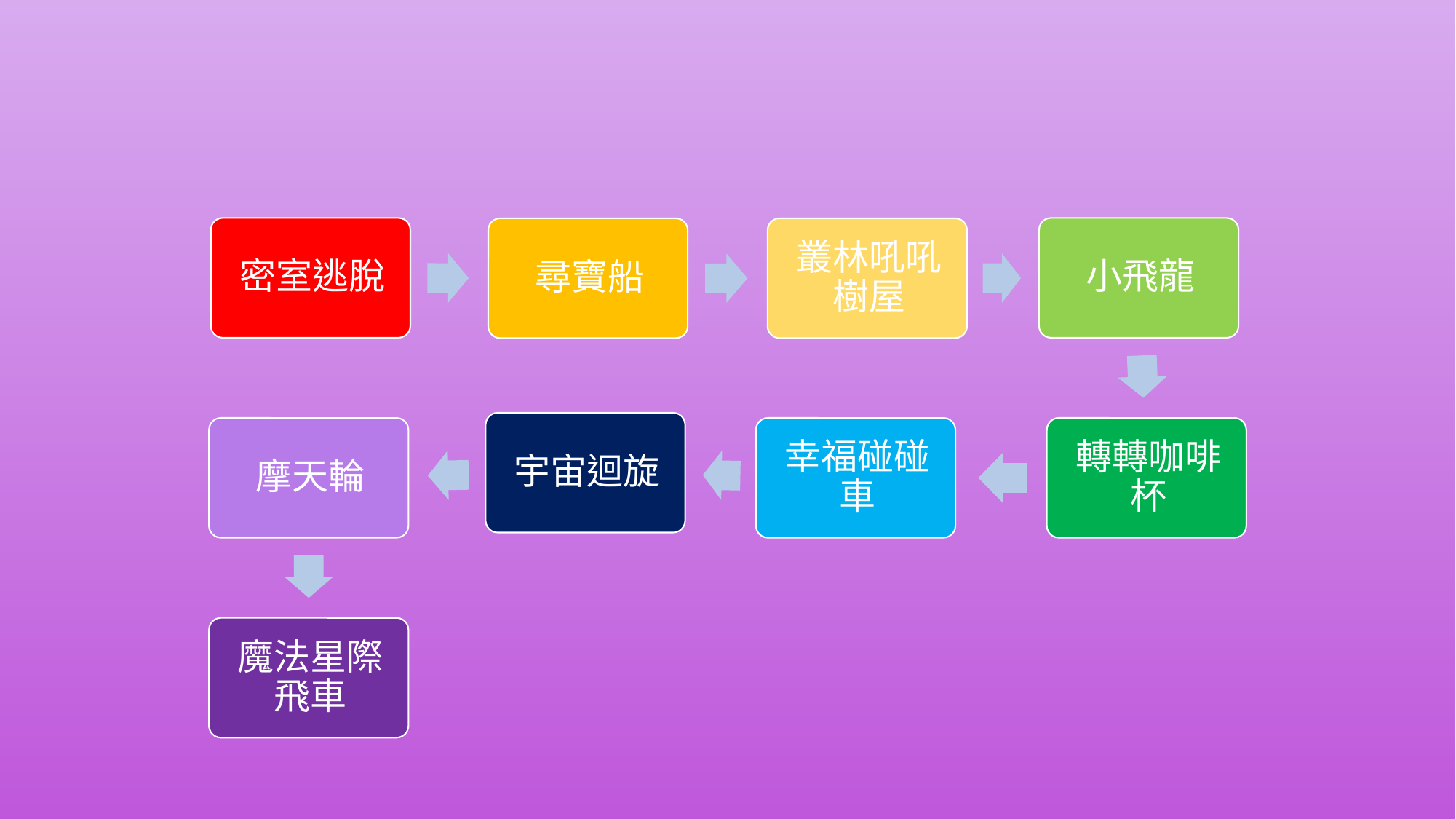

#
密室逃脫

尋寶船

叢林吼吼樹屋

小飛龍

轉轉咖啡杯

幸福碰碰車

宇宙迴旋

摩天輪

魔法星際飛車